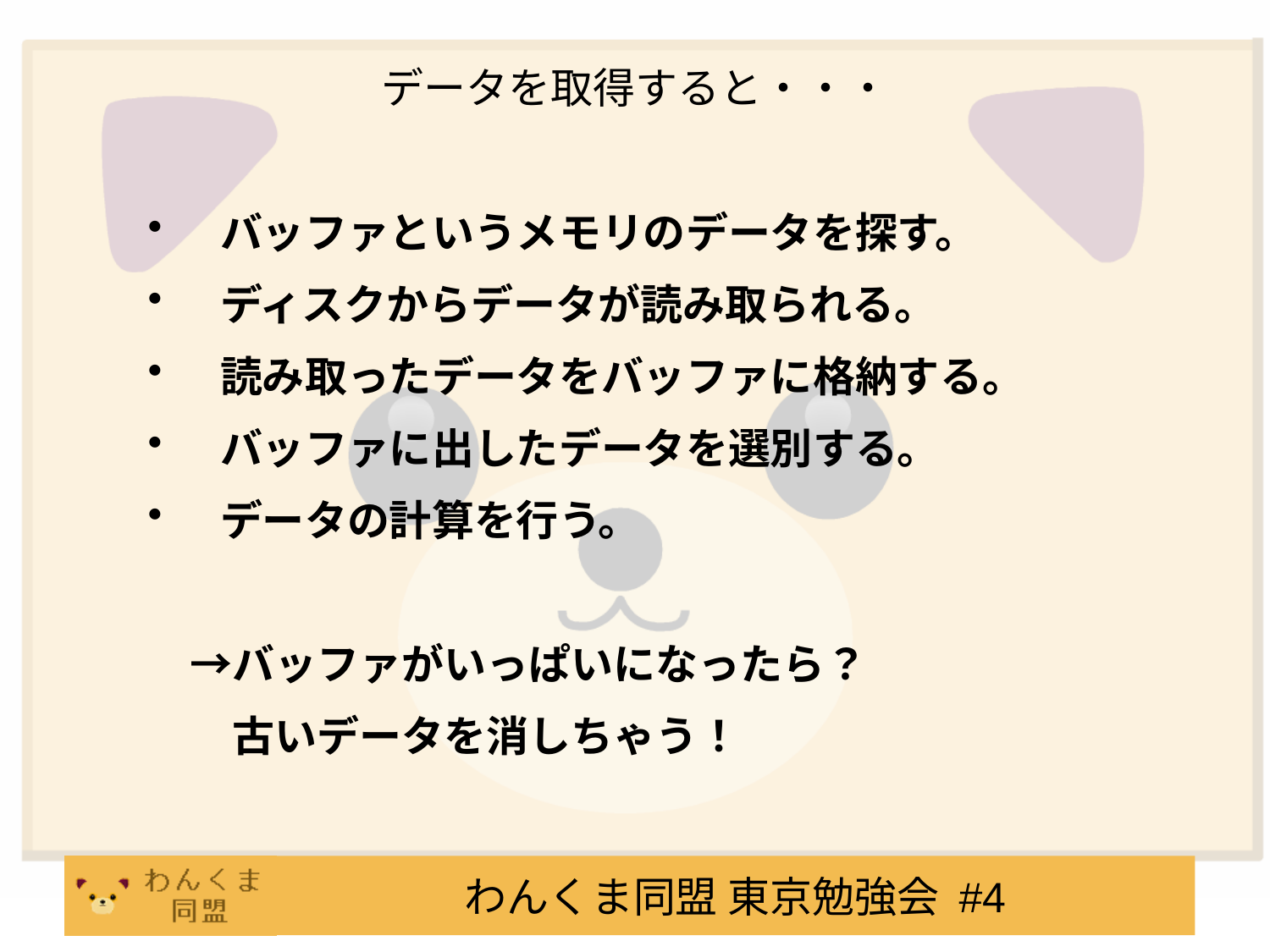

データを取得すると・・・
　バッファというメモリのデータを探す。
　ディスクからデータが読み取られる。
　読み取ったデータをバッファに格納する。
　バッファに出したデータを選別する。
　データの計算を行う。

　→バッファがいっぱいになったら？
　　古いデータを消しちゃう！